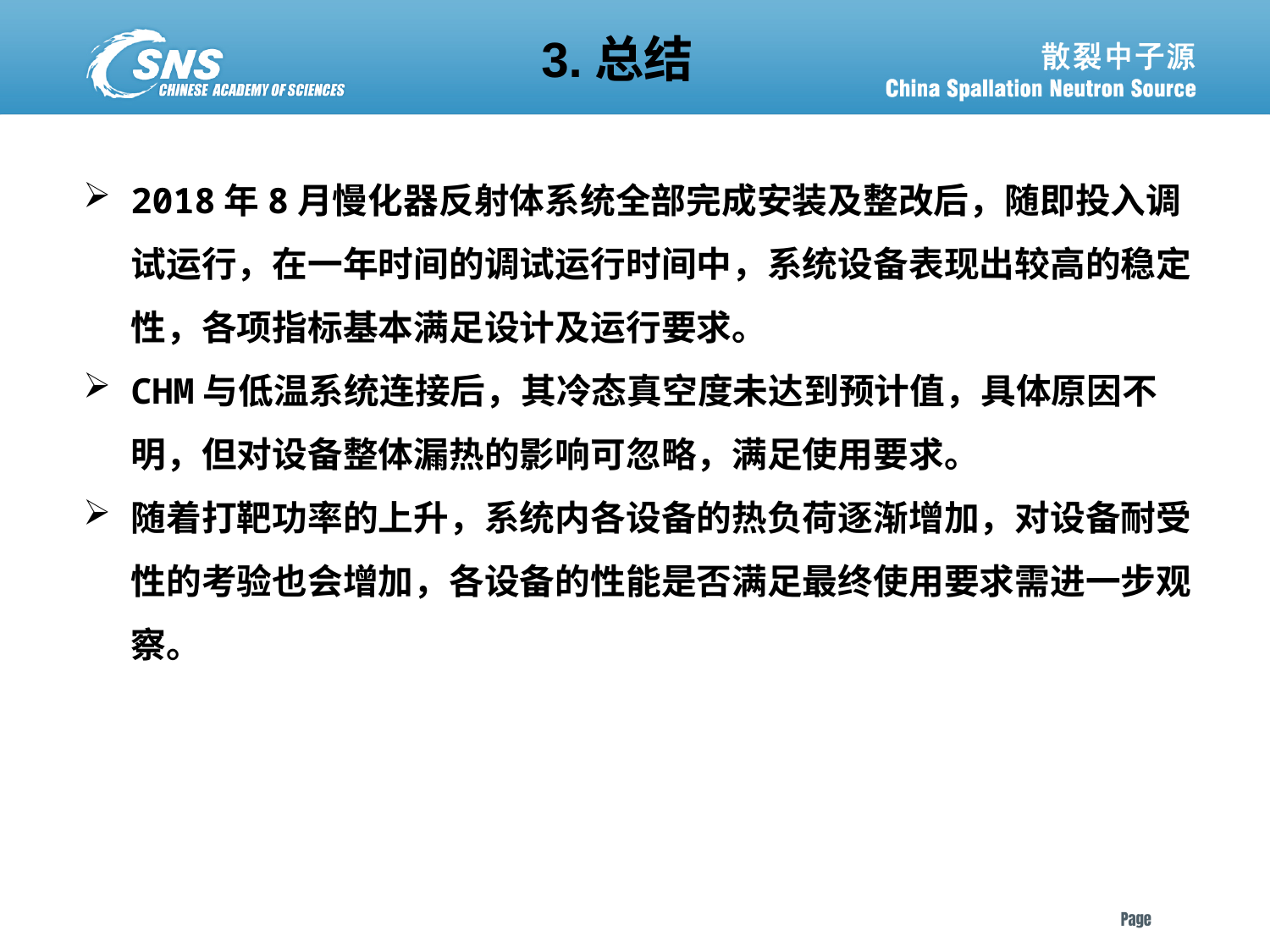

3.总结
2018年8月慢化器反射体系统全部完成安装及整改后，随即投入调试运行，在一年时间的调试运行时间中，系统设备表现出较高的稳定性，各项指标基本满足设计及运行要求。
CHM与低温系统连接后，其冷态真空度未达到预计值，具体原因不明，但对设备整体漏热的影响可忽略，满足使用要求。
随着打靶功率的上升，系统内各设备的热负荷逐渐增加，对设备耐受性的考验也会增加，各设备的性能是否满足最终使用要求需进一步观察。